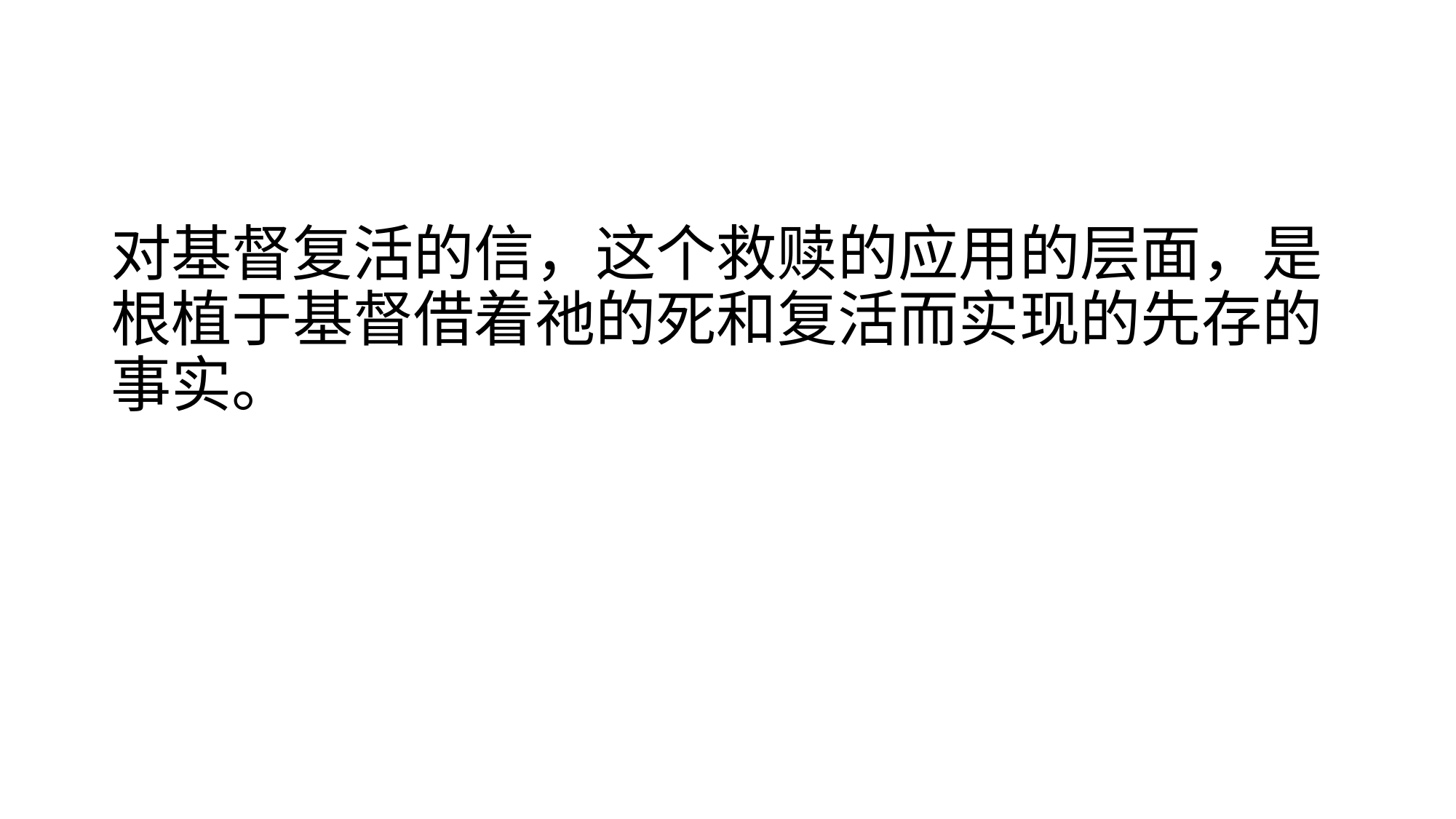

#
对基督复活的信，这个救赎的应用的层面，是根植于基督借着祂的死和复活而实现的先存的事实。